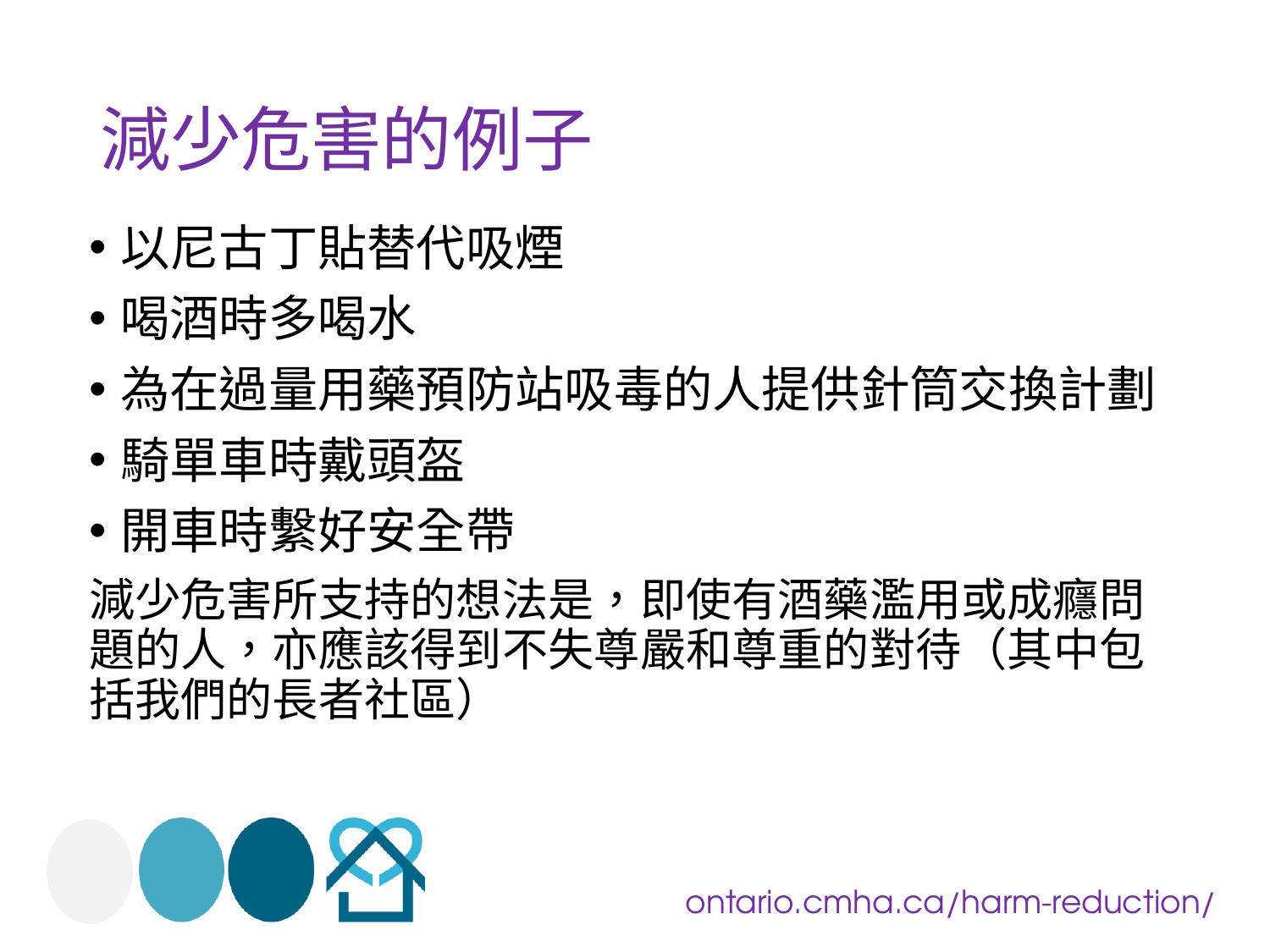

# 減少危害的例子
以尼古丁貼替代吸煙
喝酒時多喝水
為在過量用藥預防站吸毒的人提供針筒交換計劃
騎單車時戴頭盔
開車時繫好安全帶
減少危害所支持的想法是，即使有酒藥濫用或成癮問題的人，亦應該得到不失尊嚴和尊重的對待（其中包括我們的長者社區）
ontario.cmha.ca/harm-reduction/